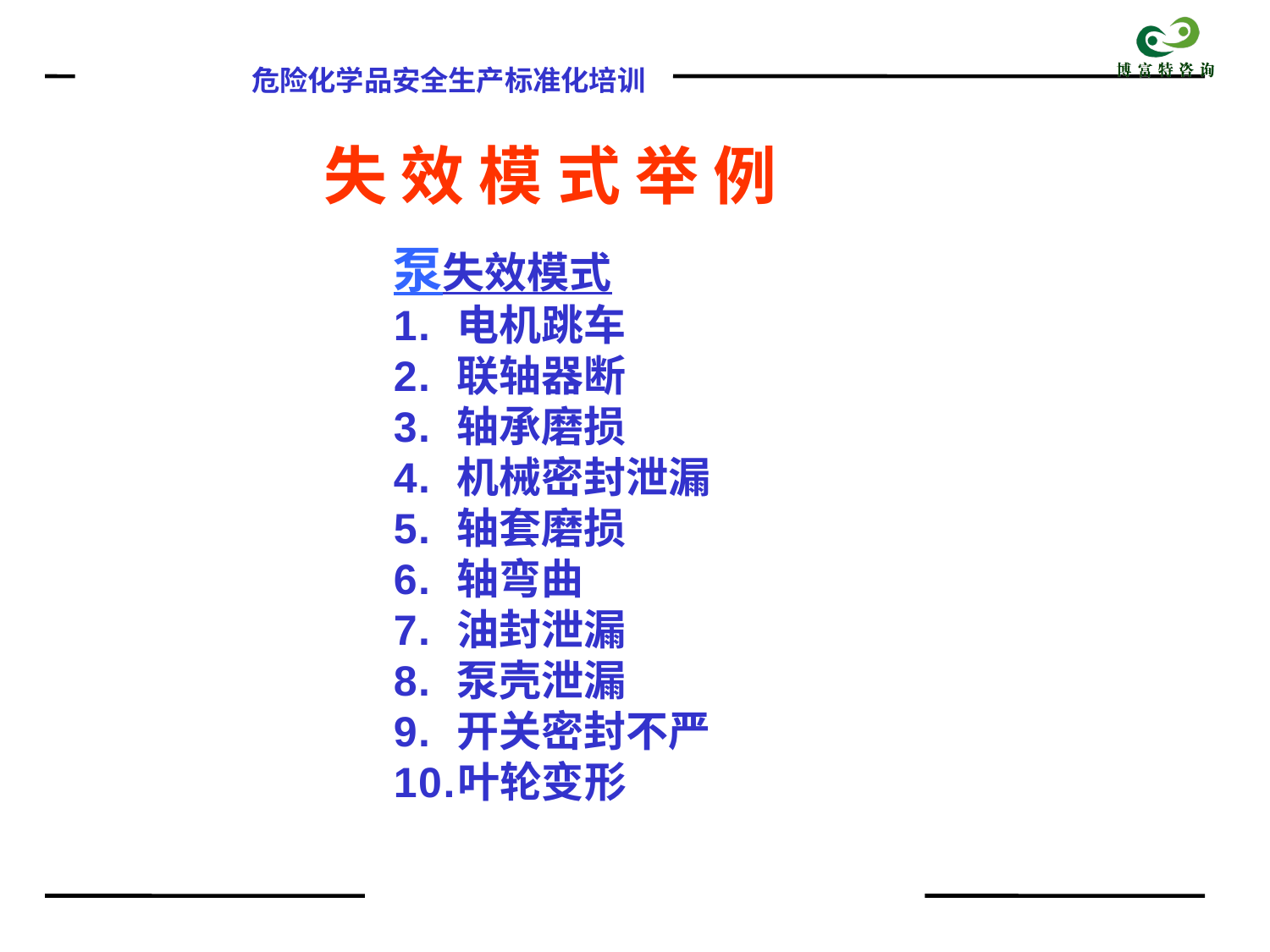

失 效 模 式 举 例
泵失效模式
电机跳车
联轴器断
轴承磨损
机械密封泄漏
轴套磨损
轴弯曲
油封泄漏
泵壳泄漏
开关密封不严
叶轮变形